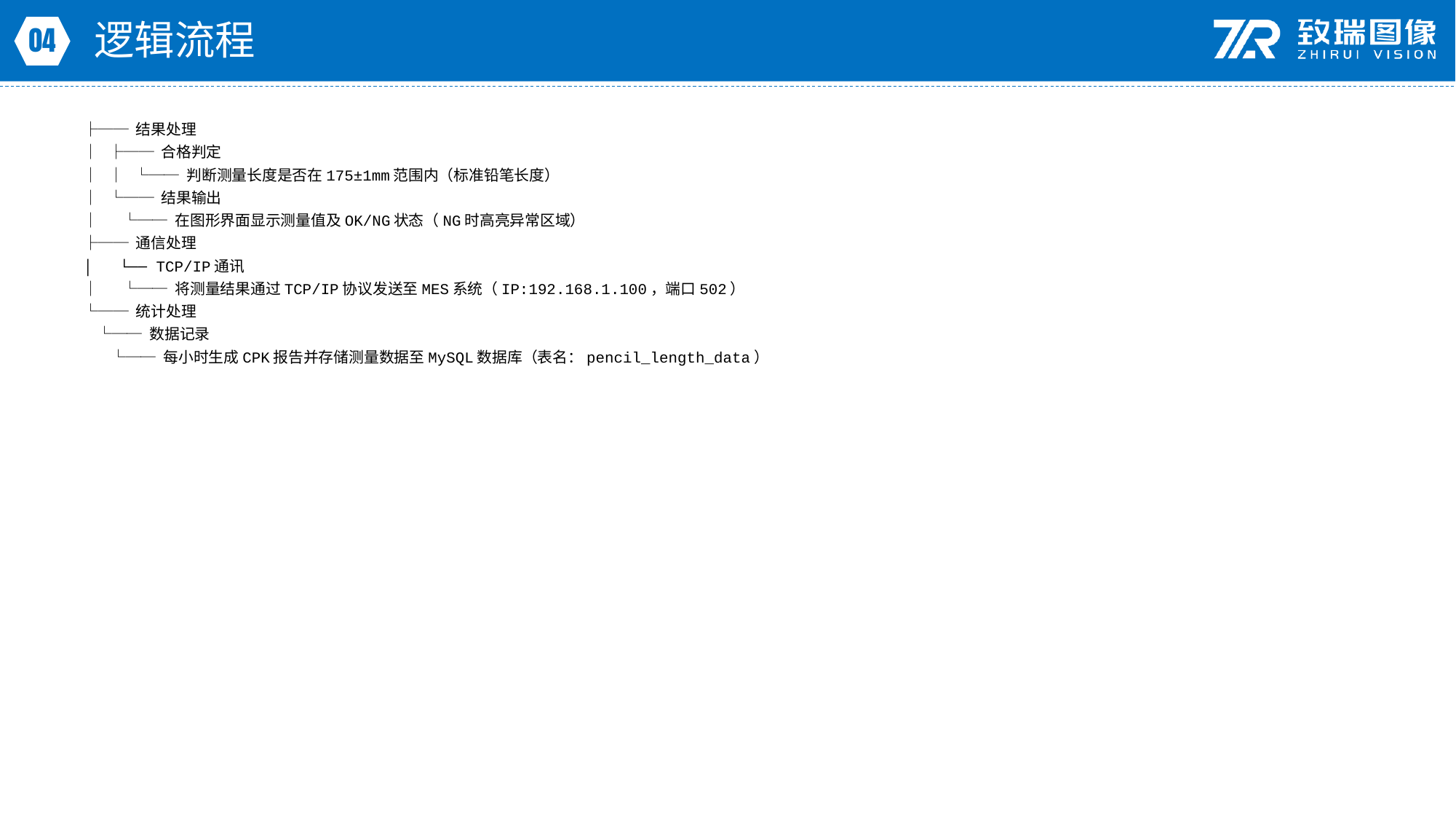

逻辑流程
04

├── 结果处理
│   ├── 合格判定
│   │   └── 判断测量长度是否在175±1mm范围内（标准铅笔长度）
│   └── 结果输出
│       └── 在图形界面显示测量值及OK/NG状态（NG时高亮异常区域）
├── 通信处理
│   └── TCP/IP通讯
│       └── 将测量结果通过TCP/IP协议发送至MES系统（IP:192.168.1.100，端口502）
└── 统计处理
    └── 数据记录
        └── 每小时生成CPK报告并存储测量数据至MySQL数据库（表名：pencil_length_data）